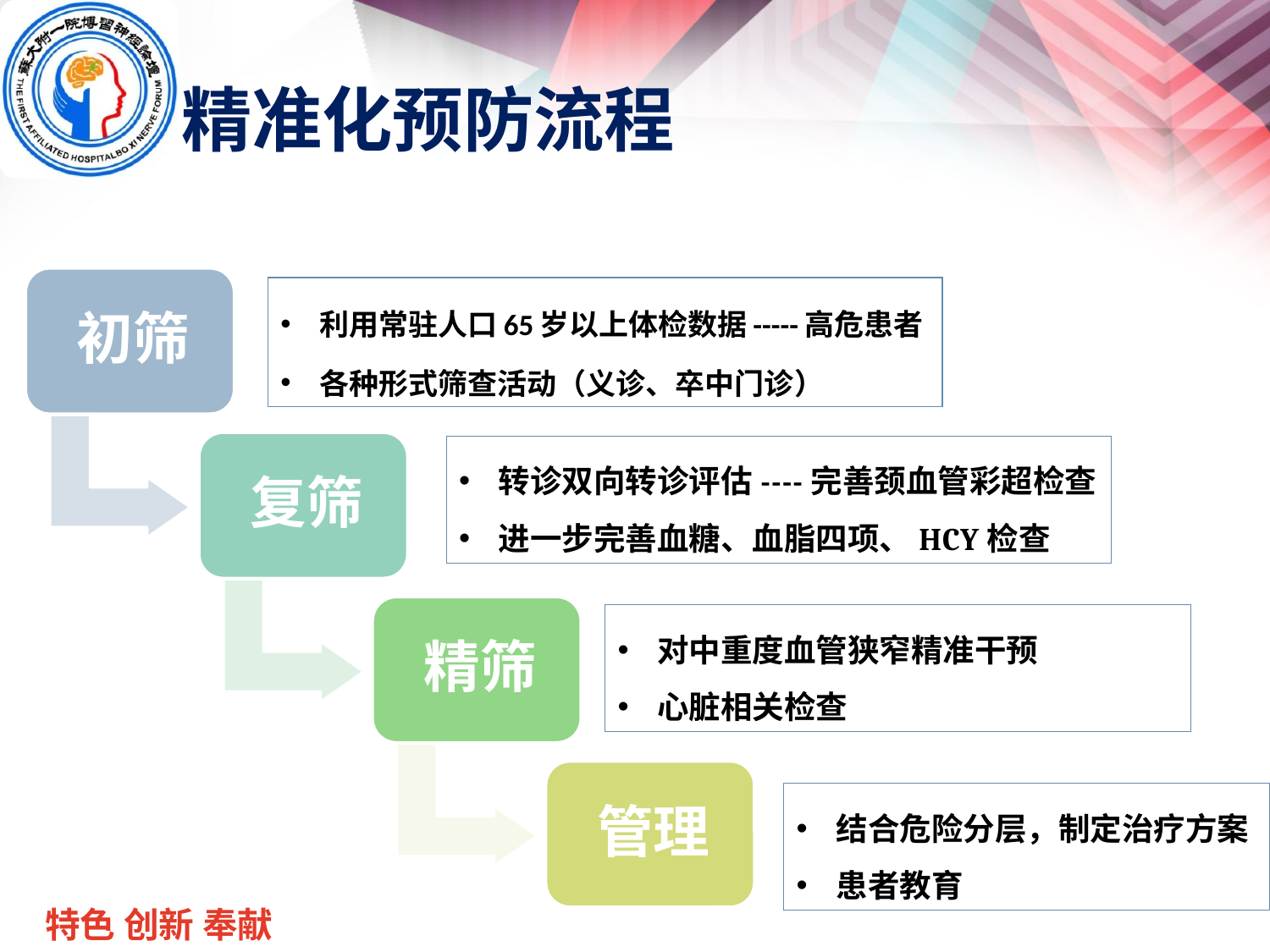

# 精准化预防流程
初筛
复筛
精筛
管理
利用常驻人口65岁以上体检数据-----高危患者
各种形式筛查活动（义诊、卒中门诊）
转诊双向转诊评估----完善颈血管彩超检查
进一步完善血糖、血脂四项、HCY检查
对中重度血管狭窄精准干预
心脏相关检查
结合危险分层，制定治疗方案
患者教育